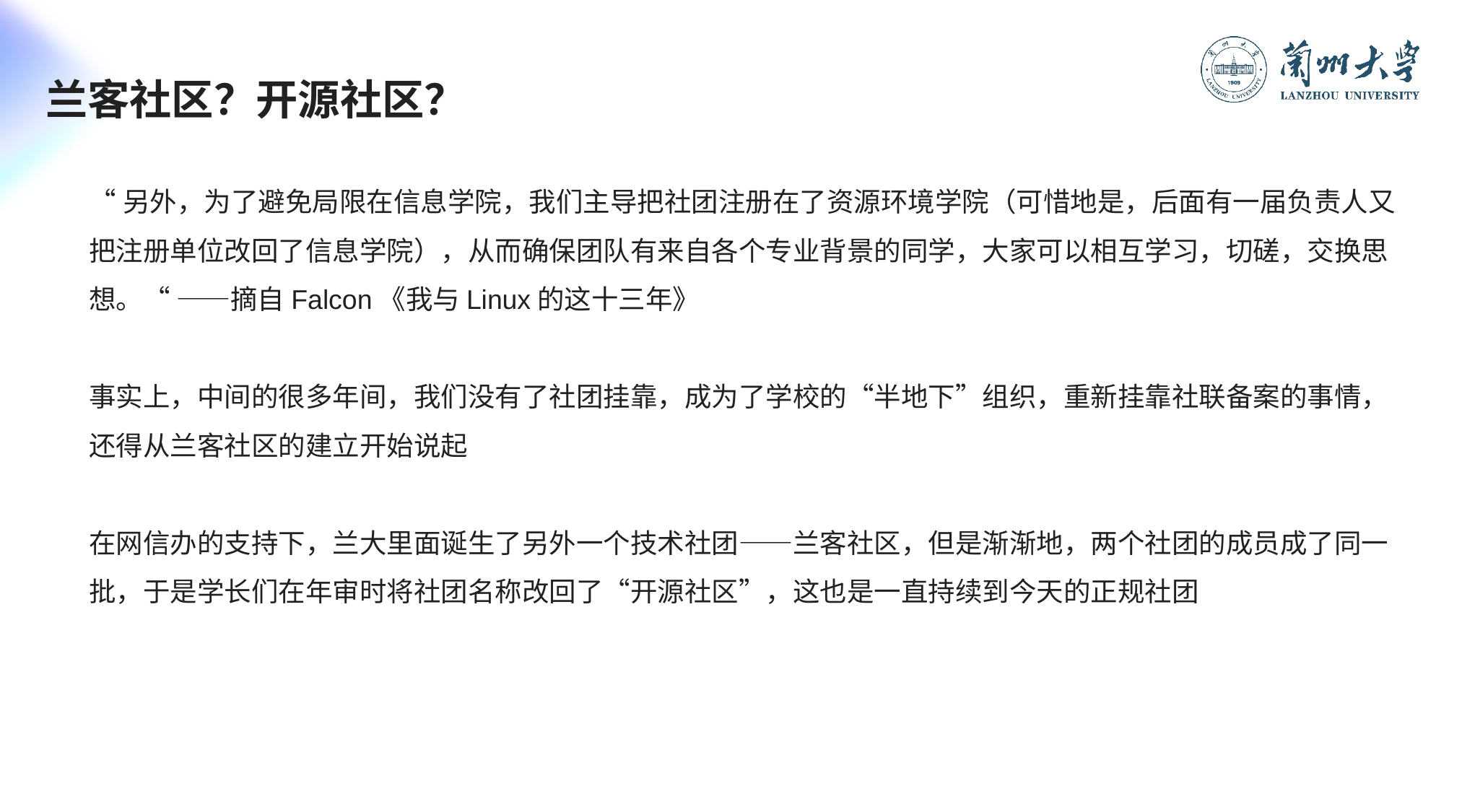

# 兰客社区？开源社区？
“另外，为了避免局限在信息学院，我们主导把社团注册在了资源环境学院（可惜地是，后面有一届负责人又把注册单位改回了信息学院），从而确保团队有来自各个专业背景的同学，大家可以相互学习，切磋，交换思想。“ ——摘自Falcon《我与Linux的这十三年》

事实上，中间的很多年间，我们没有了社团挂靠，成为了学校的“半地下”组织，重新挂靠社联备案的事情，还得从兰客社区的建立开始说起

在网信办的支持下，兰大里面诞生了另外一个技术社团——兰客社区，但是渐渐地，两个社团的成员成了同一批，于是学长们在年审时将社团名称改回了“开源社区”，这也是一直持续到今天的正规社团